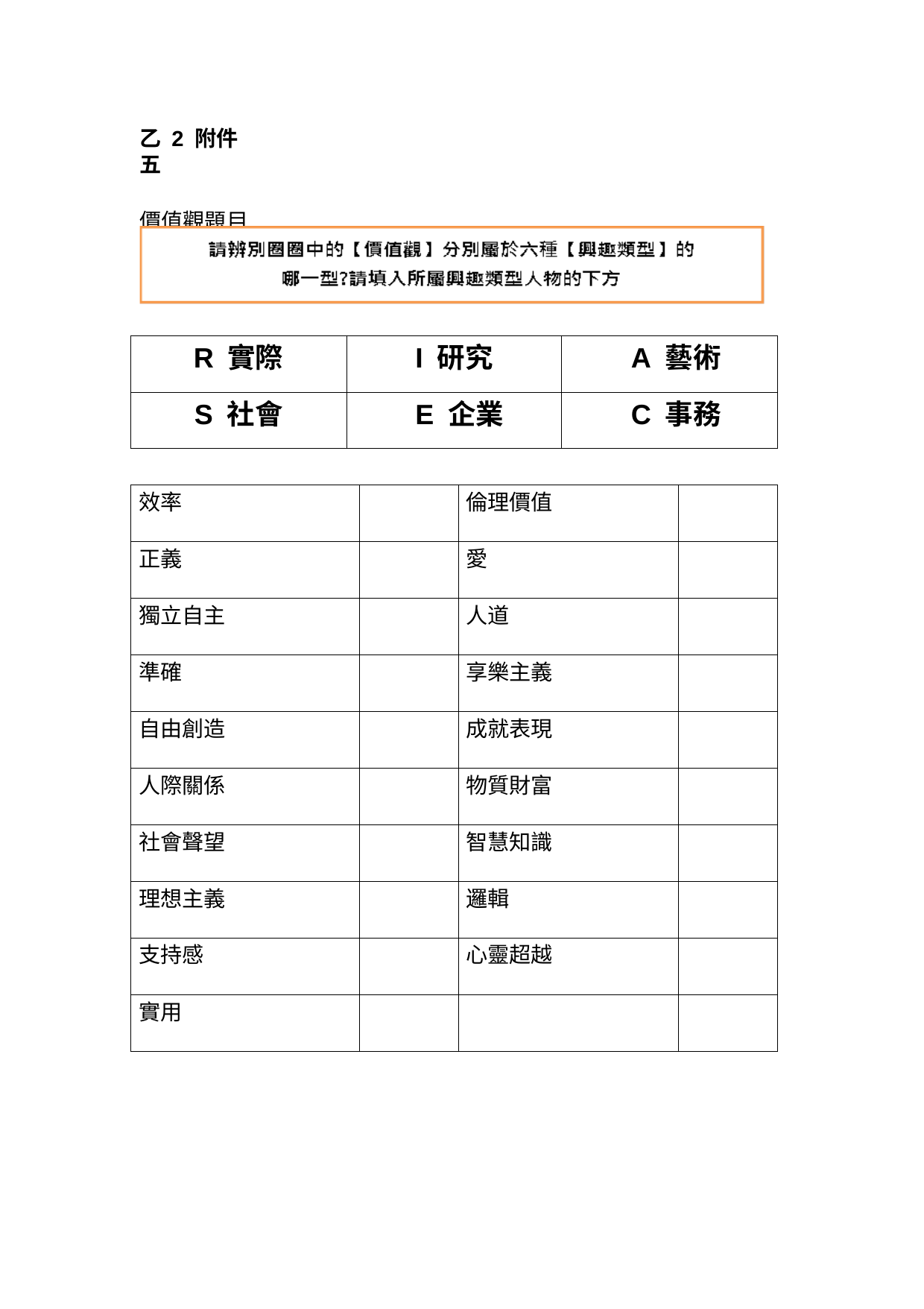

乙 2 附件五

價值觀題目

| R 實際 | I 研究 |  |  | A 藝術 |  |
| --- | --- | --- | --- | --- | --- |
| S 社會 | E 企業 |  |  | C 事務 |  |
|  |  |  |  |  |  |
| 效率 |  |  | 倫理價值 |  |  |
| 正義 |  |  | 愛 |  |  |
| 獨立自主 |  |  | 人道 |  |  |
| 準確 |  |  | 享樂主義 |  |  |
| 自由創造 |  |  | 成就表現 |  |  |
| 人際關係 |  |  | 物質財富 |  |  |
| 社會聲望 |  |  | 智慧知識 |  |  |
| 理想主義 |  |  | 邏輯 |  |  |
| 支持感 |  |  | 心靈超越 |  |  |
| 實用 |  |  |  |  |  |